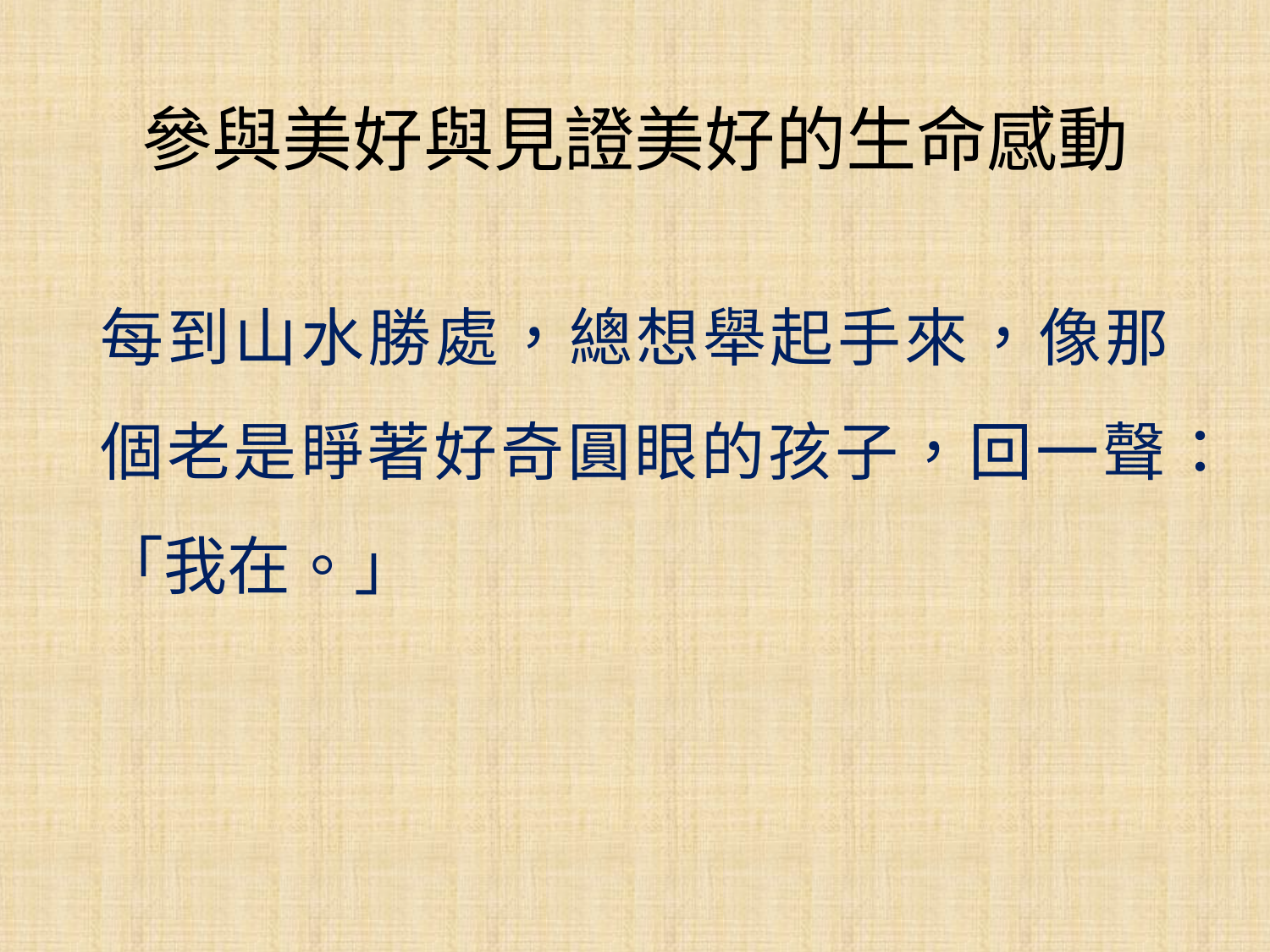

# 參與美好與見證美好的生命感動
每到山水勝處，總想舉起手來，像那個老是睜著好奇圓眼的孩子，回一聲：「我在。」